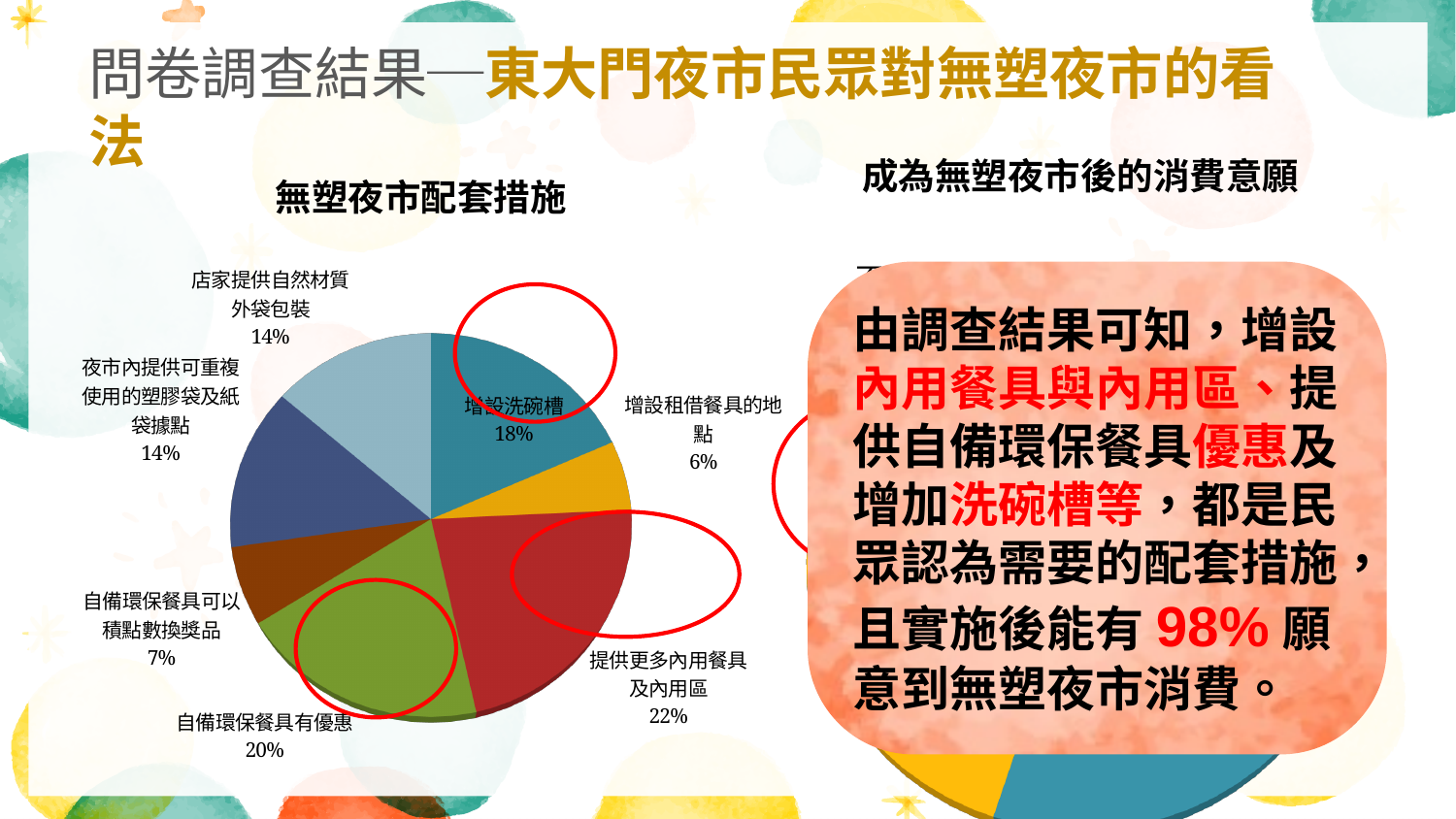

問卷調查結果─東大門夜市民眾對無塑夜市的看法

[unsupported chart]

[unsupported chart]

由調查結果可知，增設內用餐具與內用區、提供自備環保餐具優惠及增加洗碗槽等，都是民眾認為需要的配套措施，且實施後能有98%願意到無塑夜市消費。